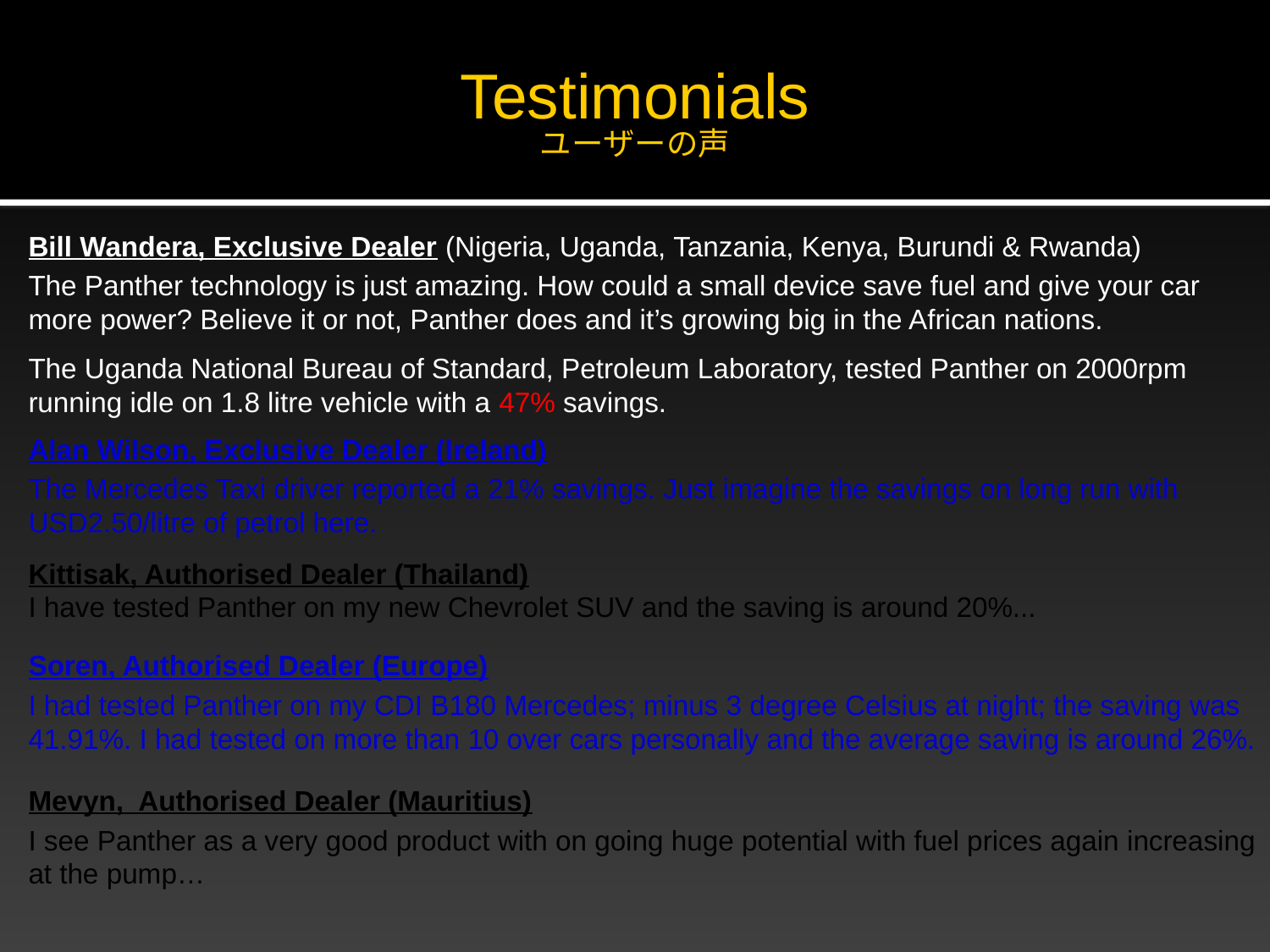

Testimonials
ユーザーの声
Bill Wandera, Exclusive Dealer (Nigeria, Uganda, Tanzania, Kenya, Burundi & Rwanda)
The Panther technology is just amazing. How could a small device save fuel and give your car more power? Believe it or not, Panther does and it’s growing big in the African nations.

The Uganda National Bureau of Standard, Petroleum Laboratory, tested Panther on 2000rpm running idle on 1.8 litre vehicle with a 47% savings.

Alan Wilson, Exclusive Dealer (Ireland)
The Mercedes Taxi driver reported a 21% savings. Just imagine the savings on long run with USD2.50/litre of petrol here.

Kittisak, Authorised Dealer (Thailand)
I have tested Panther on my new Chevrolet SUV and the saving is around 20%...

Soren, Authorised Dealer (Europe)
I had tested Panther on my CDI B180 Mercedes; minus 3 degree Celsius at night; the saving was 41.91%. I had tested on more than 10 over cars personally and the average saving is around 26%.

Mevyn,  Authorised Dealer (Mauritius)
I see Panther as a very good product with on going huge potential with fuel prices again increasing at the pump…